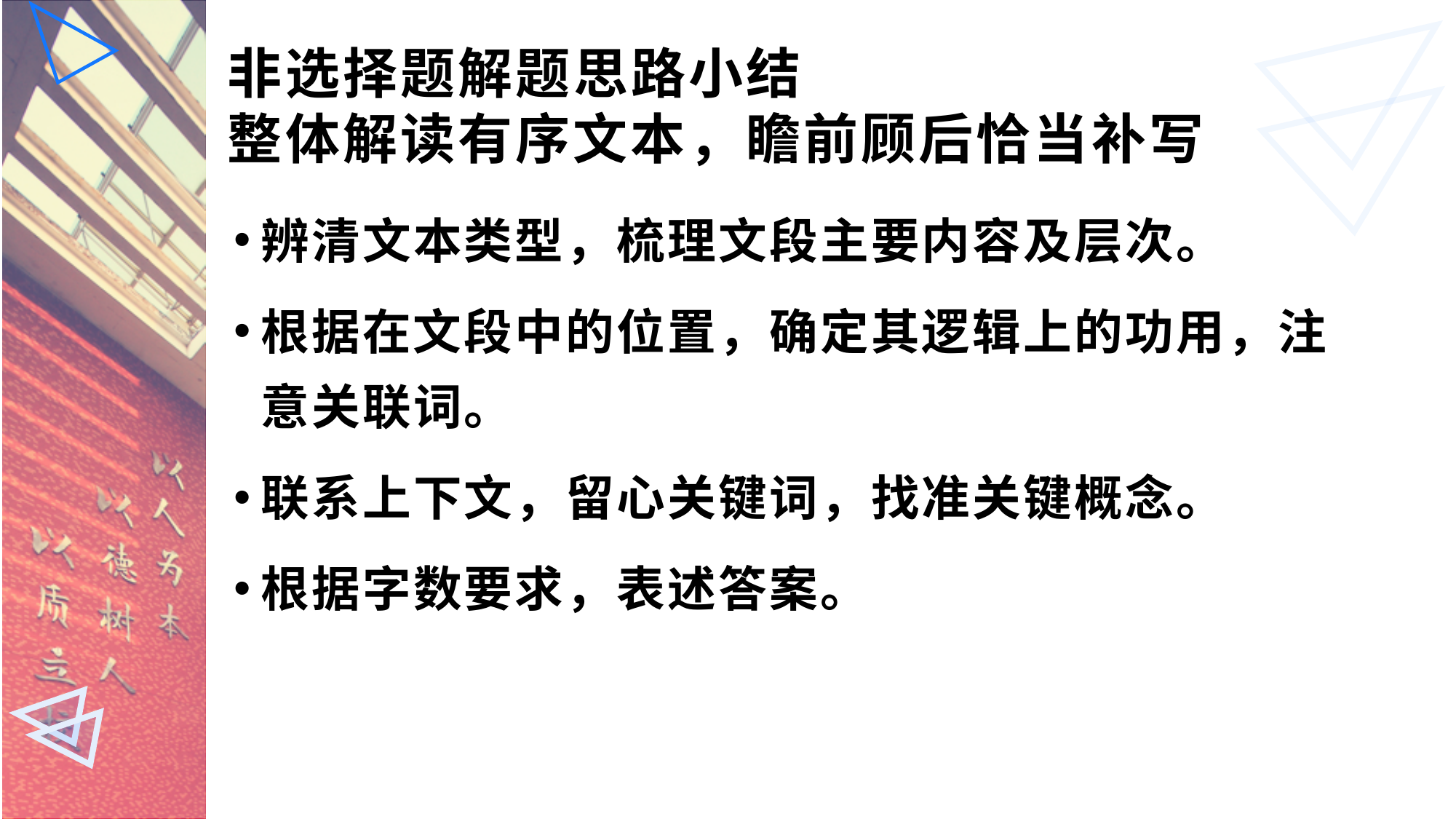

# 非选择题解题思路小结 整体解读有序文本，瞻前顾后恰当补写
辨清文本类型，梳理文段主要内容及层次。
根据在文段中的位置，确定其逻辑上的功用，注意关联词。
联系上下文，留心关键词，找准关键概念。
根据字数要求，表述答案。